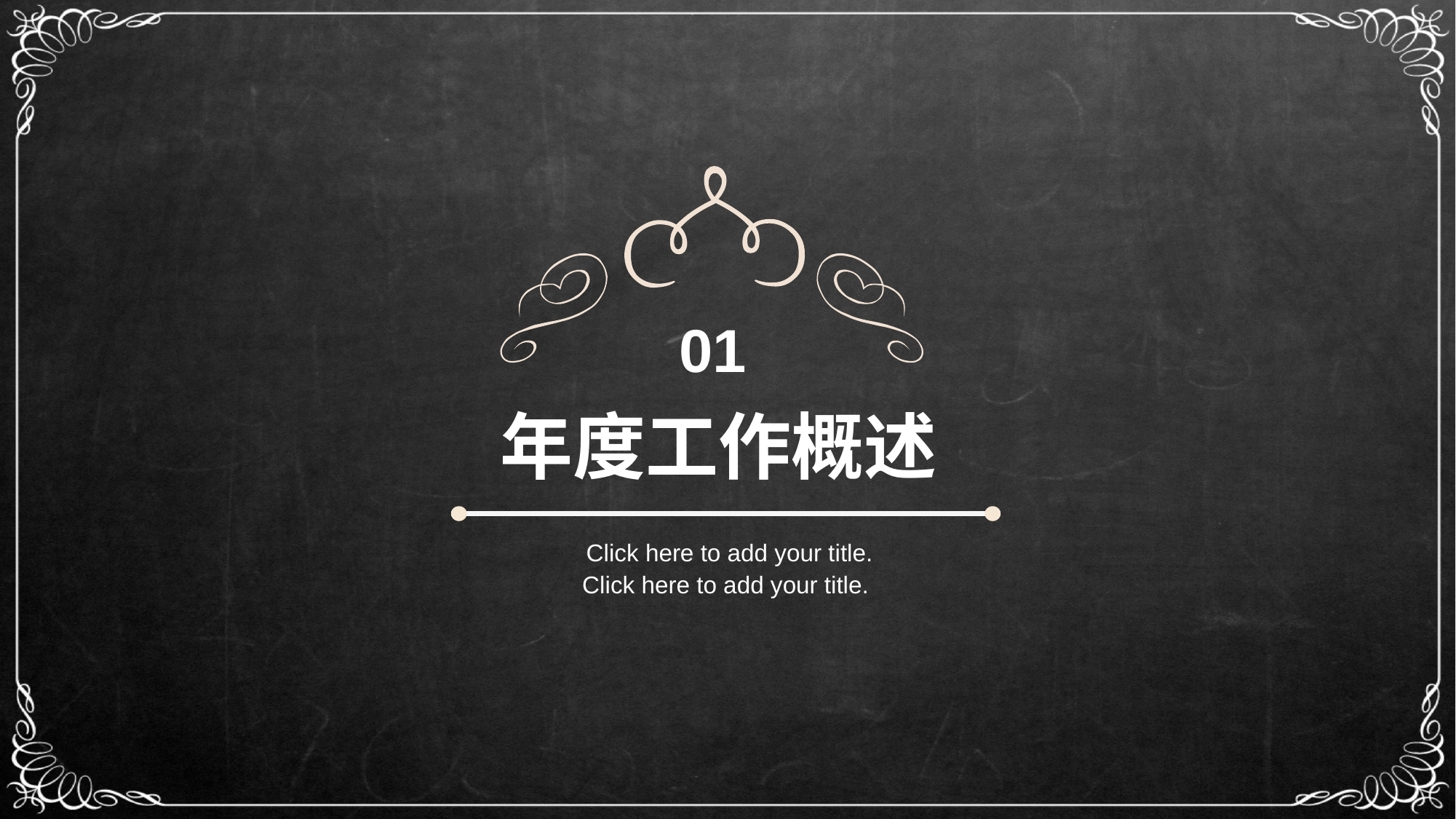

01
年度工作概述

Click here to add your title.
Click here to add your title.